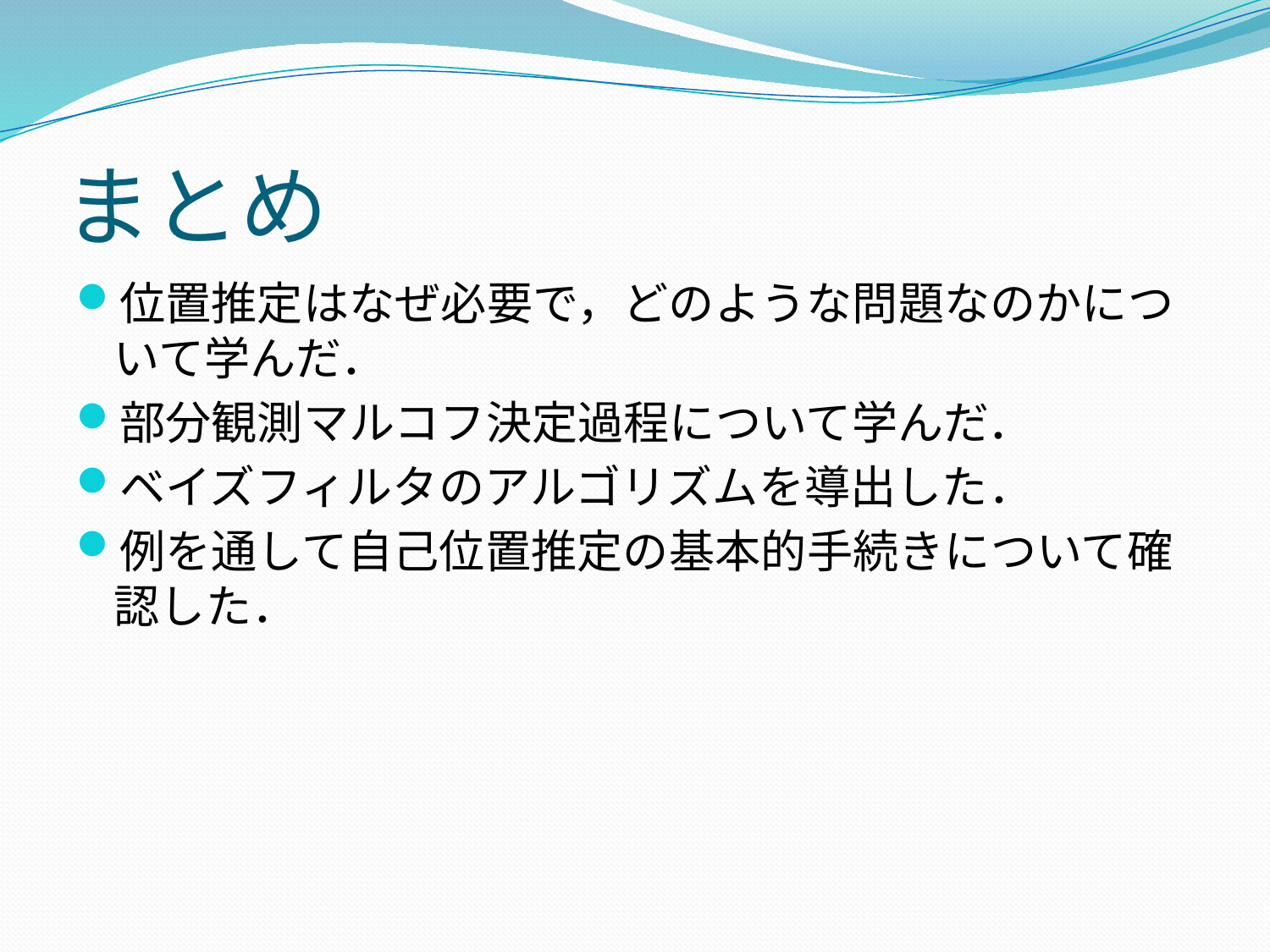

# まとめ
位置推定はなぜ必要で，どのような問題なのかについて学んだ．
部分観測マルコフ決定過程について学んだ．
ベイズフィルタのアルゴリズムを導出した．
例を通して自己位置推定の基本的手続きについて確認した．